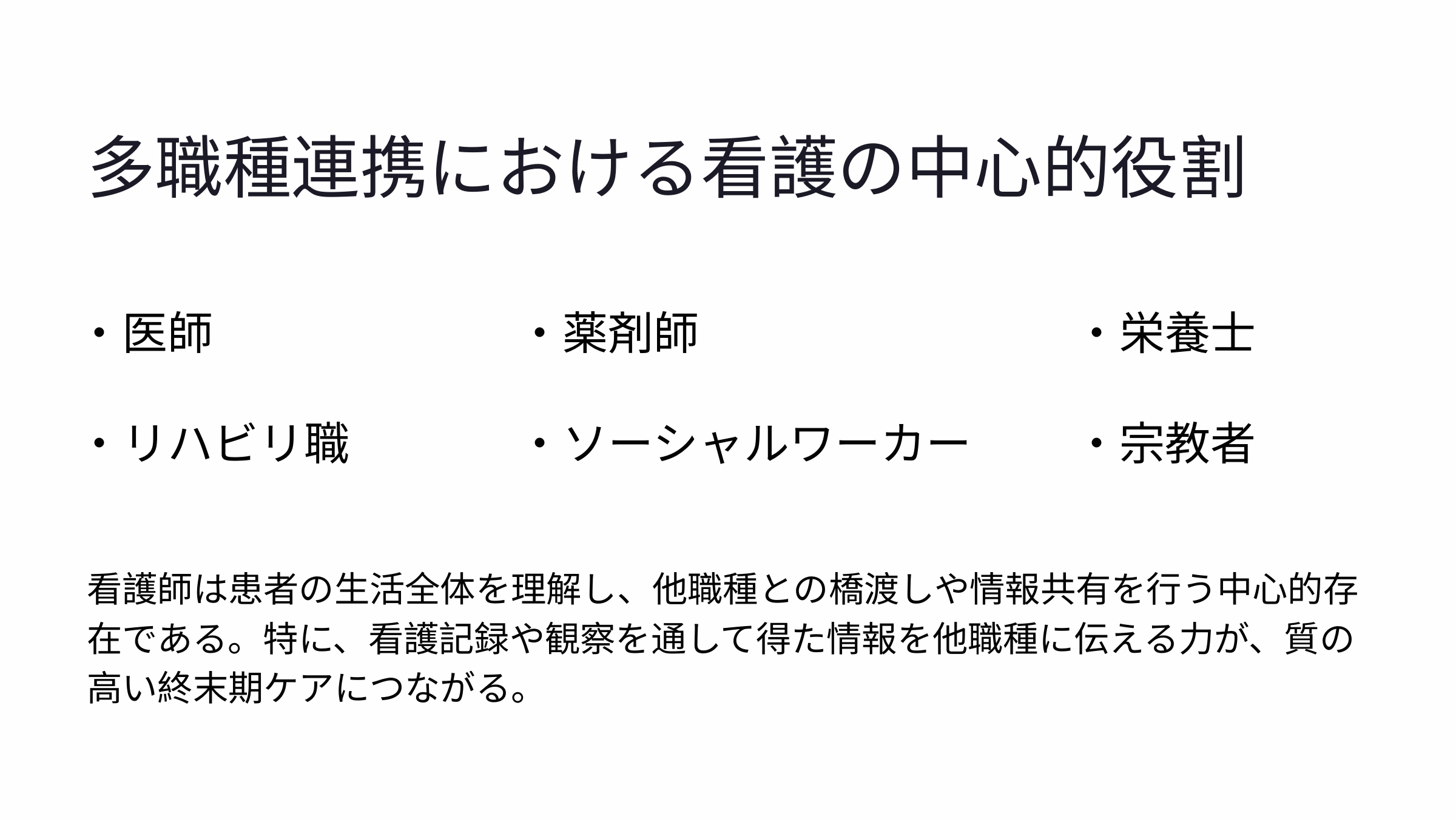

多職種連携における看護の中心的役割
・医師
・薬剤師
・栄養士
・リハビリ職
・ソーシャルワーカー
・宗教者
看護師は患者の生活全体を理解し、他職種との橋渡しや情報共有を行う中心的存在である。特に、看護記録や観察を通して得た情報を他職種に伝える力が、質の高い終末期ケアにつながる。